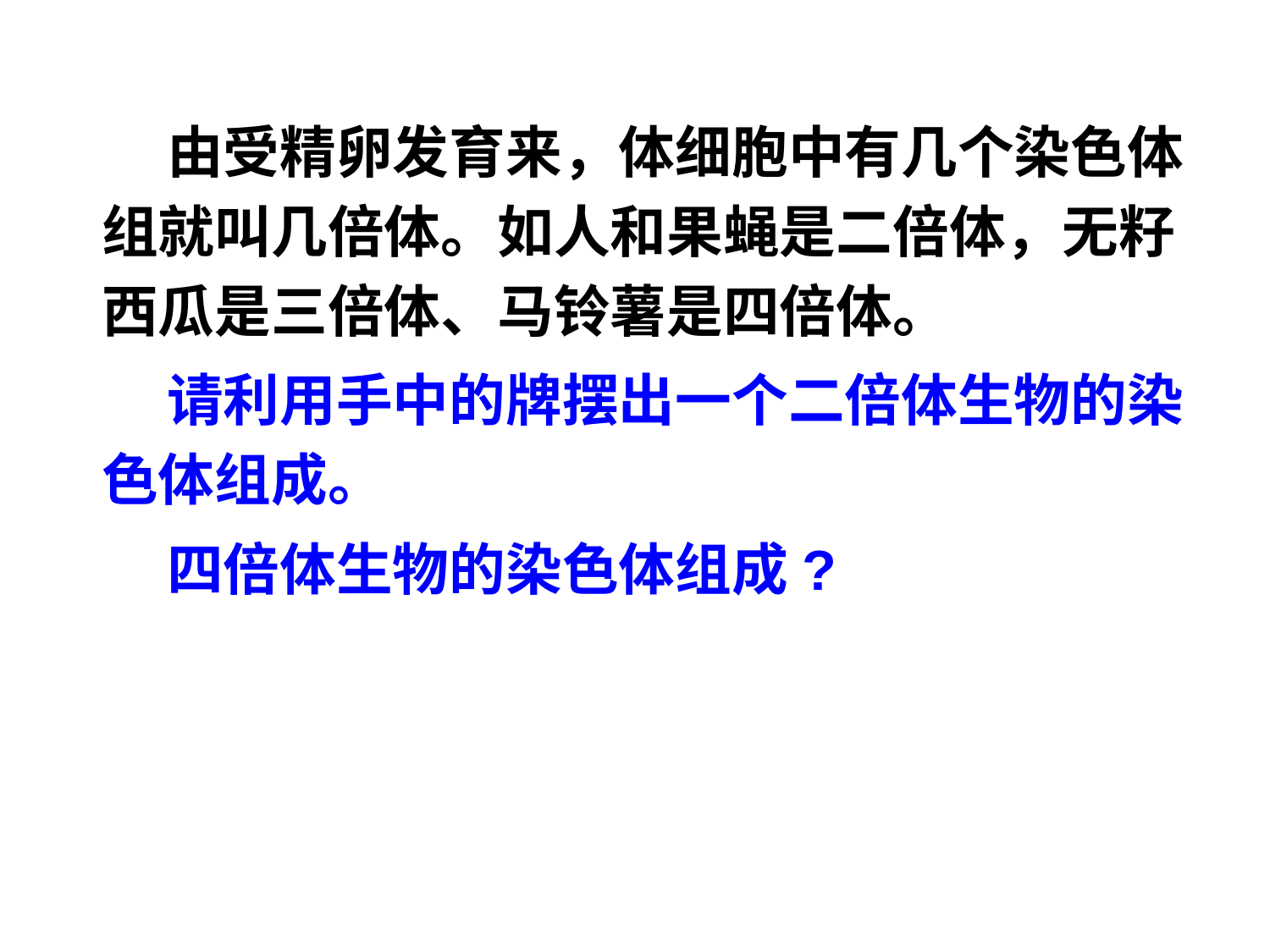

由受精卵发育来，体细胞中有几个染色体组就叫几倍体。如人和果蝇是二倍体，无籽西瓜是三倍体、马铃薯是四倍体。
    请利用手中的牌摆出一个二倍体生物的染色体组成。
    四倍体生物的染色体组成?